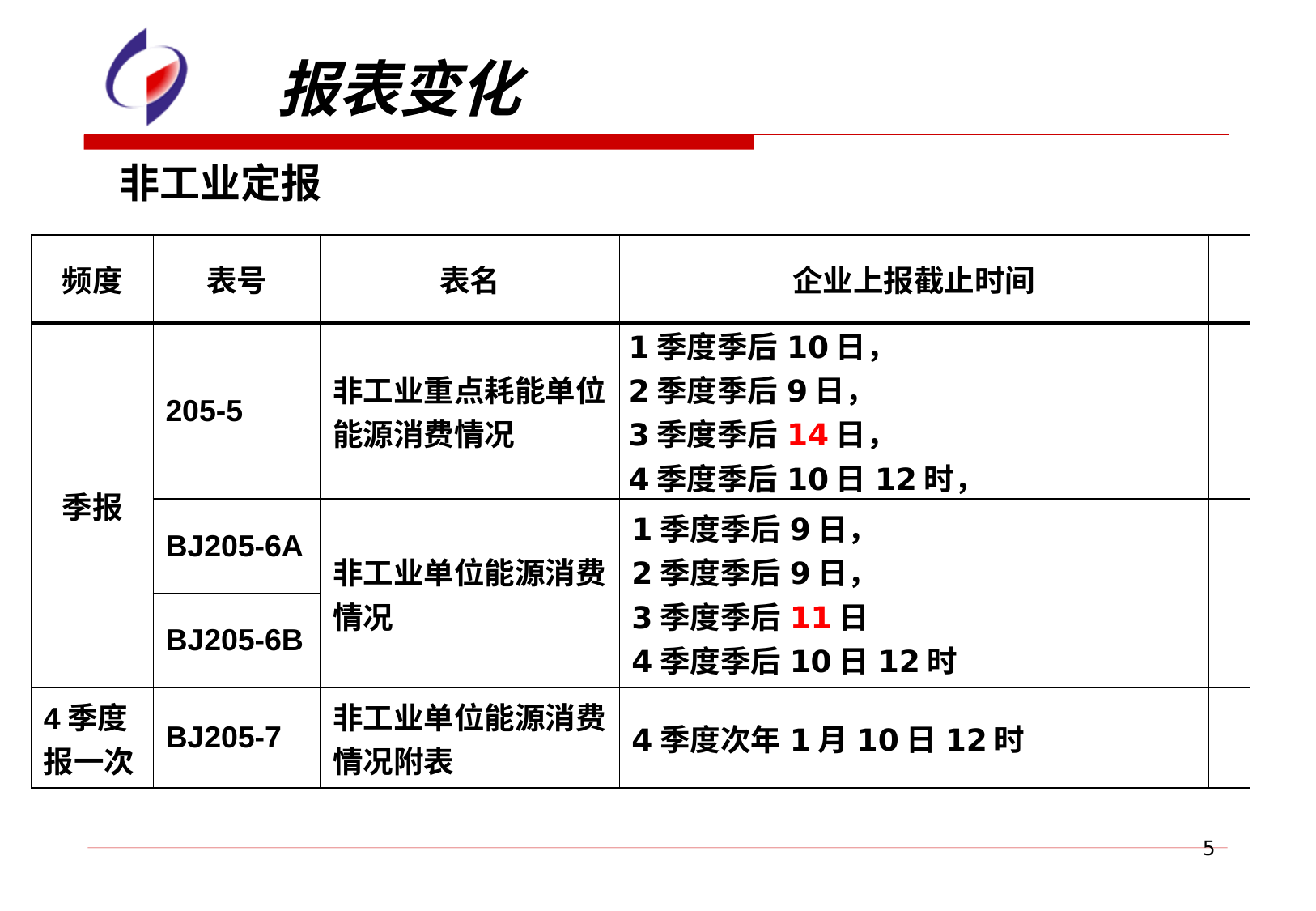

报表变化
非工业定报
| 频度 | 表号 | 表名 | 企业上报截止时间 |  |
| --- | --- | --- | --- | --- |
| 季报 | 205-5 | 非工业重点耗能单位能源消费情况 | 1季度季后10日， 2季度季后9日， 3季度季后14日， 4季度季后10日12时， |  |
|  | BJ205-6A | 非工业单位能源消费情况 | 1季度季后9日， 2季度季后9日， 3季度季后11日 4季度季后10日12时 |  |
|  | BJ205-6B |  |  |  |
| 4季度报一次 | BJ205-7 | 非工业单位能源消费情况附表 | 4季度次年1月10日12时 |  |
5